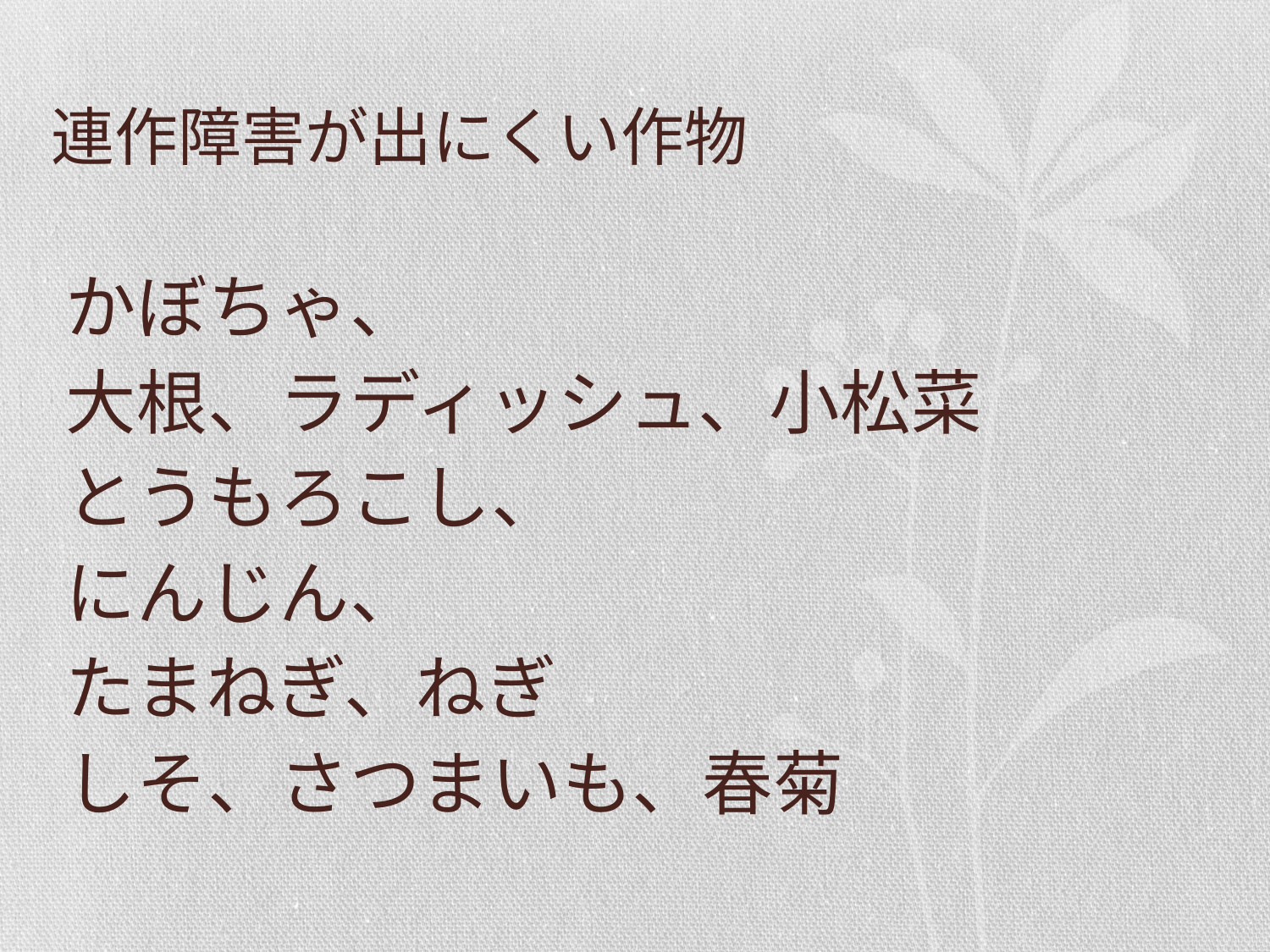

# 連作障害が出にくい作物
かぼちゃ、
大根、ラディッシュ、小松菜
とうもろこし、
にんじん、
たまねぎ、ねぎ
しそ、さつまいも、春菊